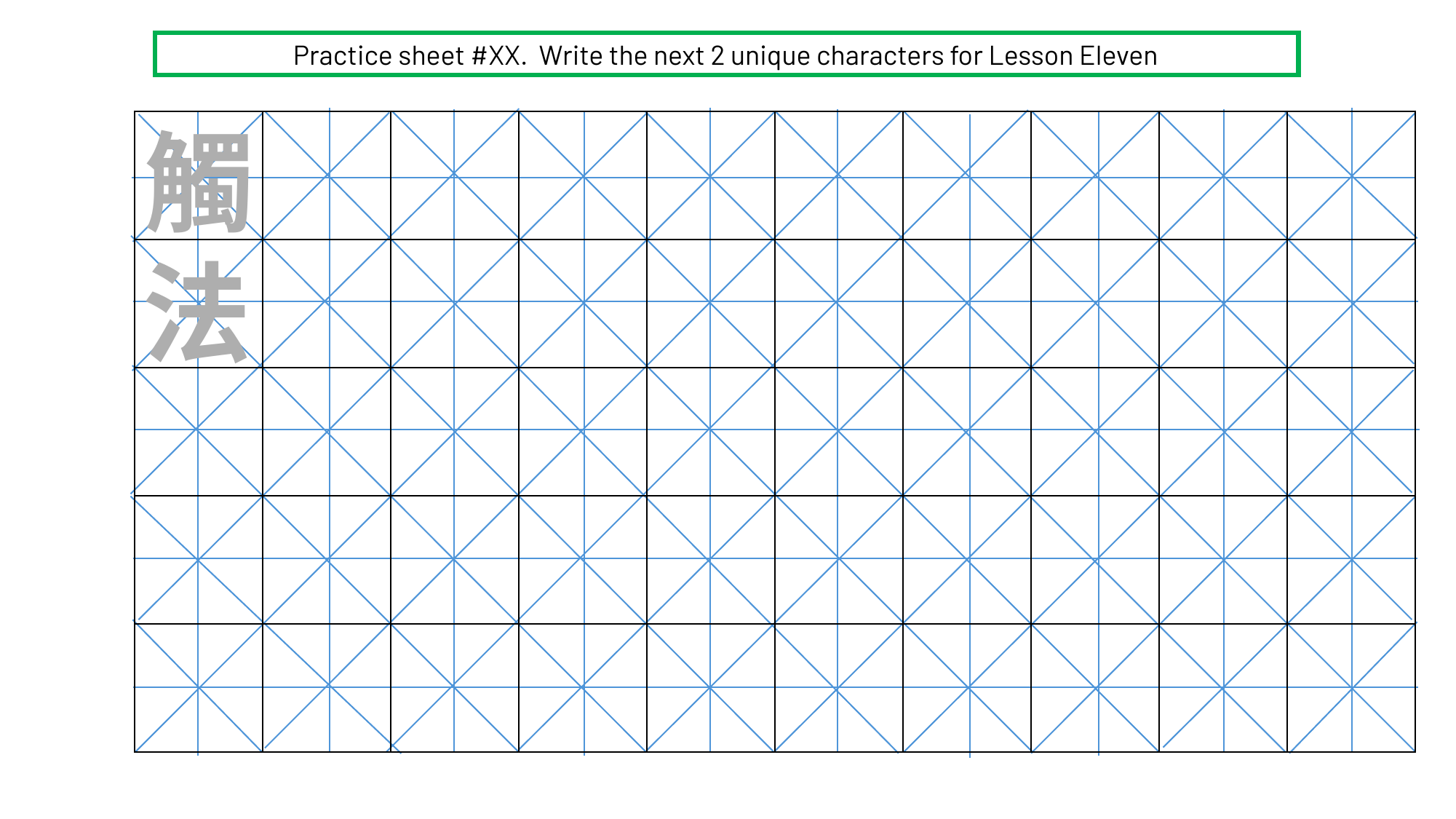

Practice sheet #XX.  Write the next 2 unique characters for Lesson Eleven

觸
|  |  |  |  |  |  |  |  |  |  |
| --- | --- | --- | --- | --- | --- | --- | --- | --- | --- |
|  |  |  |  |  |  |  |  |  |  |
|  |  |  |  |  |  |  |  |  |  |
|  |  |  |  |  |  |  |  |  |  |
|  |  |  |  |  |  |  |  |  |  |

法